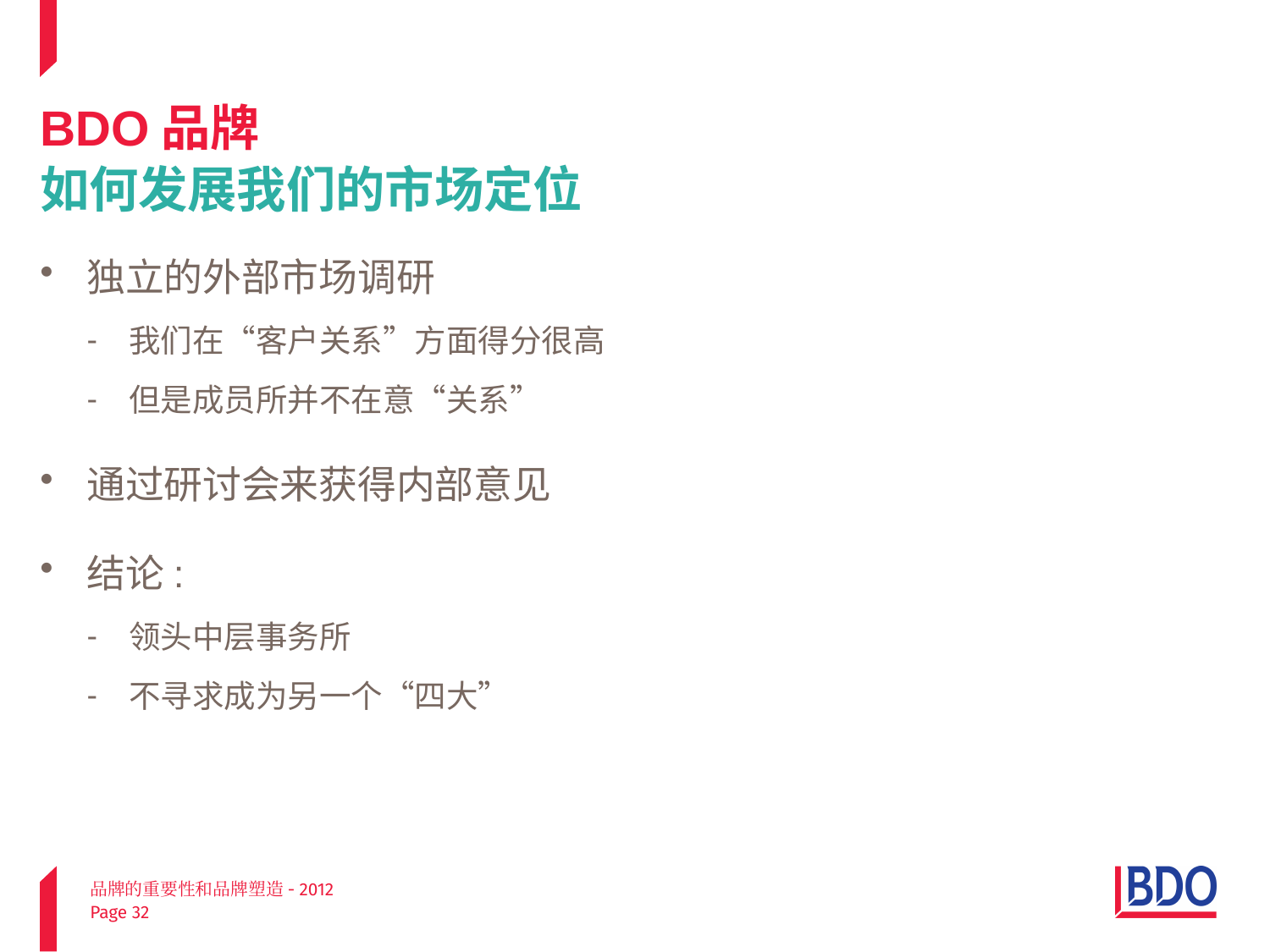

# BDO品牌 如何发展我们的市场定位
独立的外部市场调研
我们在“客户关系”方面得分很高
但是成员所并不在意“关系”
通过研讨会来获得内部意见
结论:
领头中层事务所
不寻求成为另一个“四大”
品牌的重要性和品牌塑造- 2012
Page 32